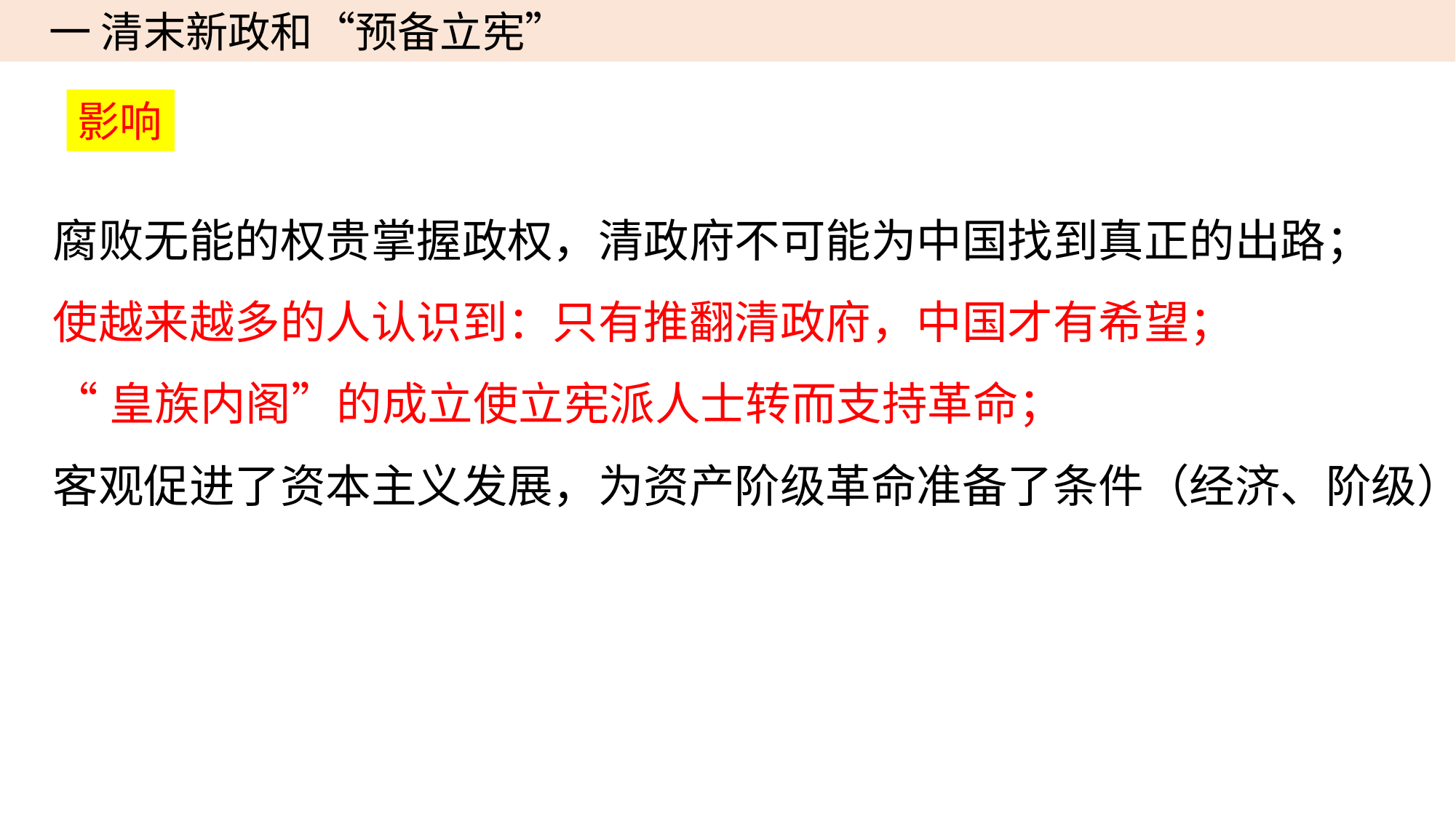

一 清末新政和“预备立宪”
影响
腐败无能的权贵掌握政权，清政府不可能为中国找到真正的出路；
使越来越多的人认识到：只有推翻清政府，中国才有希望；
“皇族内阁”的成立使立宪派人士转而支持革命；
客观促进了资本主义发展，为资产阶级革命准备了条件（经济、阶级）